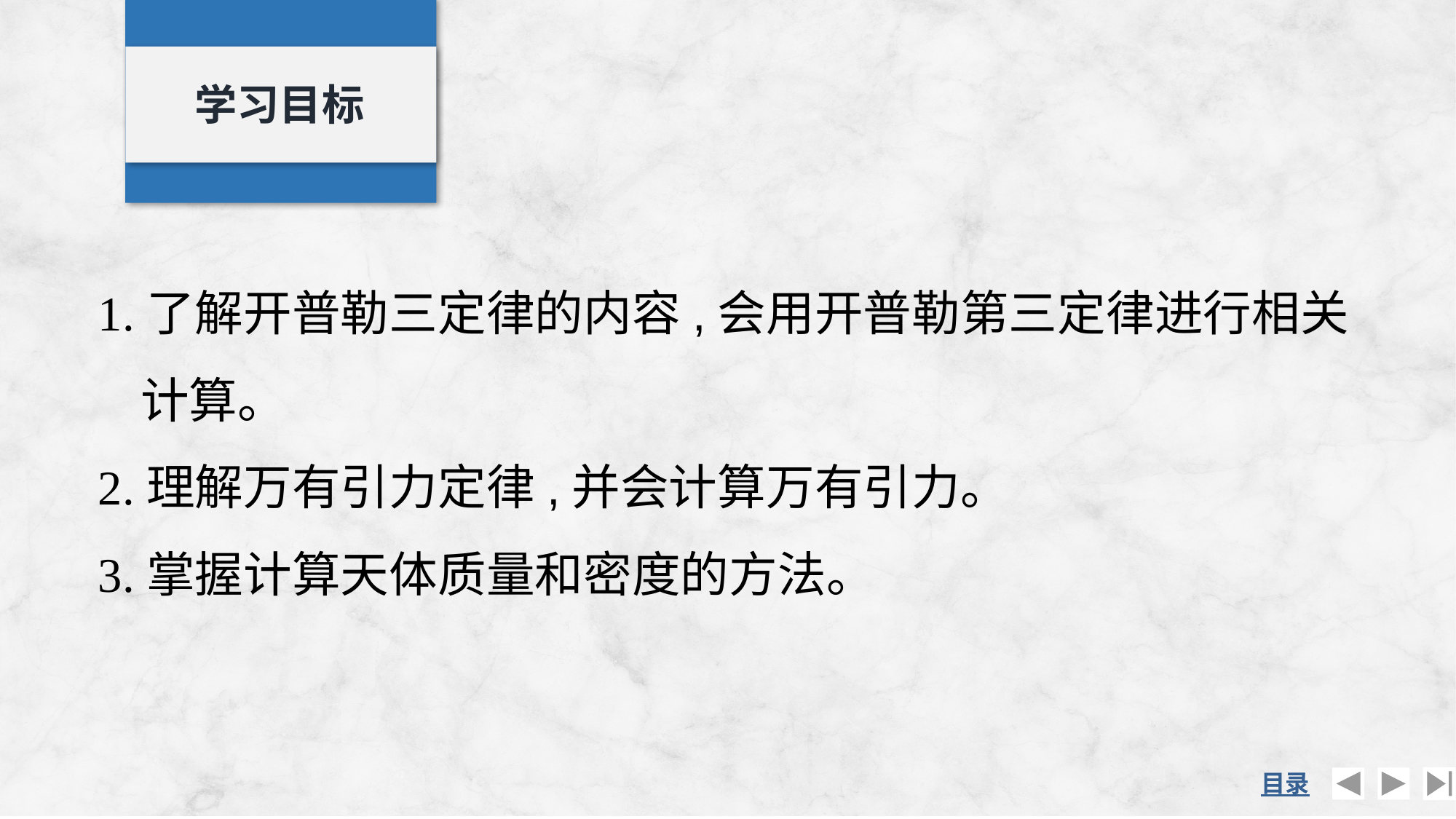

学习目标
1.了解开普勒三定律的内容,会用开普勒第三定律进行相关计算。
2.理解万有引力定律,并会计算万有引力。
3.掌握计算天体质量和密度的方法。